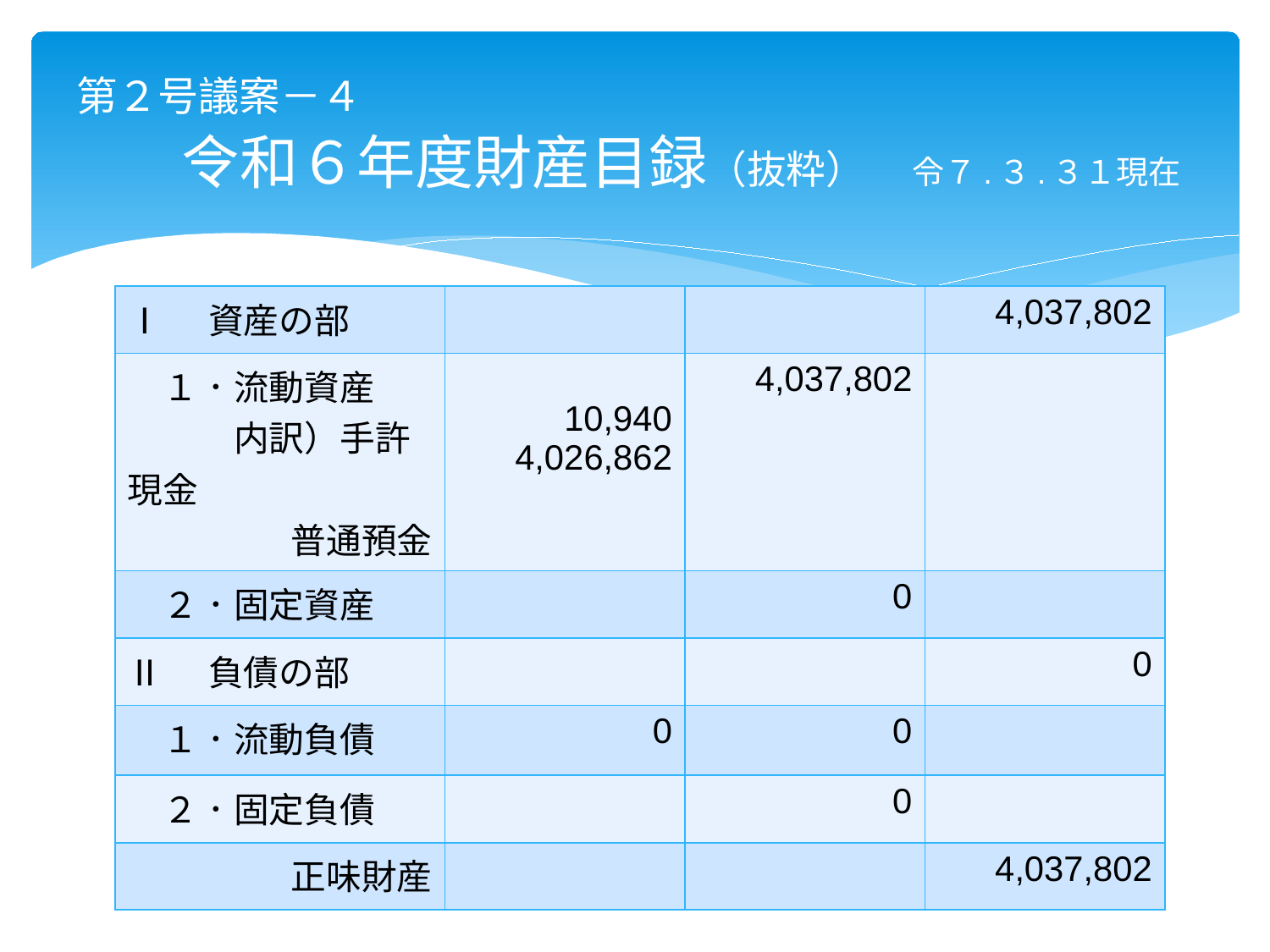

# 第２号議案－４ 令和６年度財産目録（抜粋）　令７.３.３１現在
| Ⅰ　資産の部 |  |  | 4,037,802 |
| --- | --- | --- | --- |
| １．流動資産 　　　内訳）手許現金 　普通預金 | 10,940 4,026,862 | 4,037,802 |  |
| ２．固定資産 |  | 0 |  |
| Ⅱ　負債の部 |  |  | 0 |
| １．流動負債 | 0 | 0 |  |
| ２．固定負債 |  | 0 |  |
| 正味財産 |  |  | 4,037,802 |